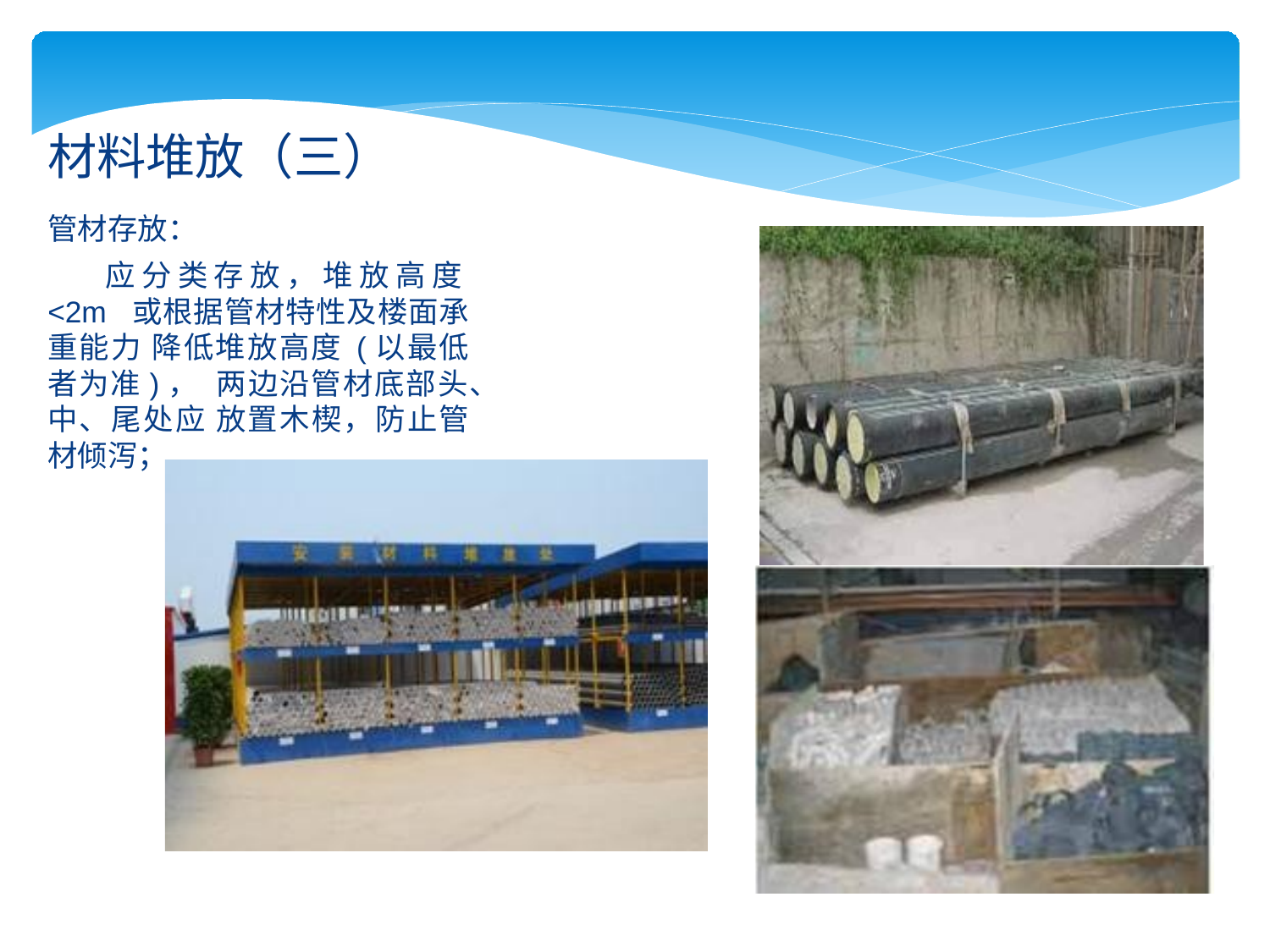

# 材料堆放（三）
管材存放：
应分类存放，堆放高度<2m  或根据管材特性及楼面承重能力 降低堆放高度(以最低者为准)，  两边沿管材底部头、中、尾处应 放置木楔，防止管材倾泻；